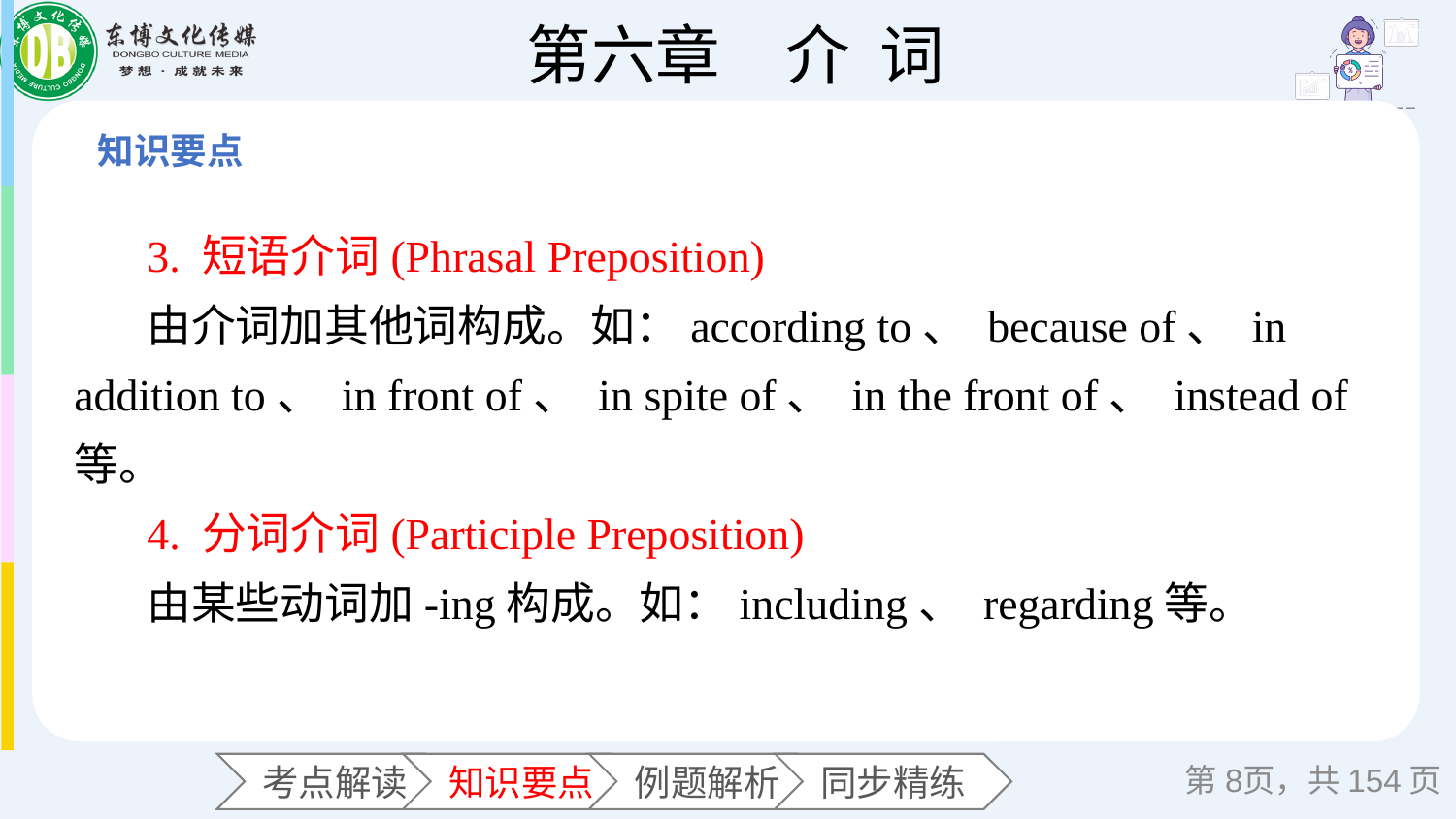

3. 短语介词(Phrasal Preposition)
由介词加其他词构成。如：according to、 because of、 in addition to、 in front of、 in spite of、 in the front of、 instead of等。
4. 分词介词(Participle Preposition)
由某些动词加-ing构成。如：including、 regarding等。
第8页，共154页